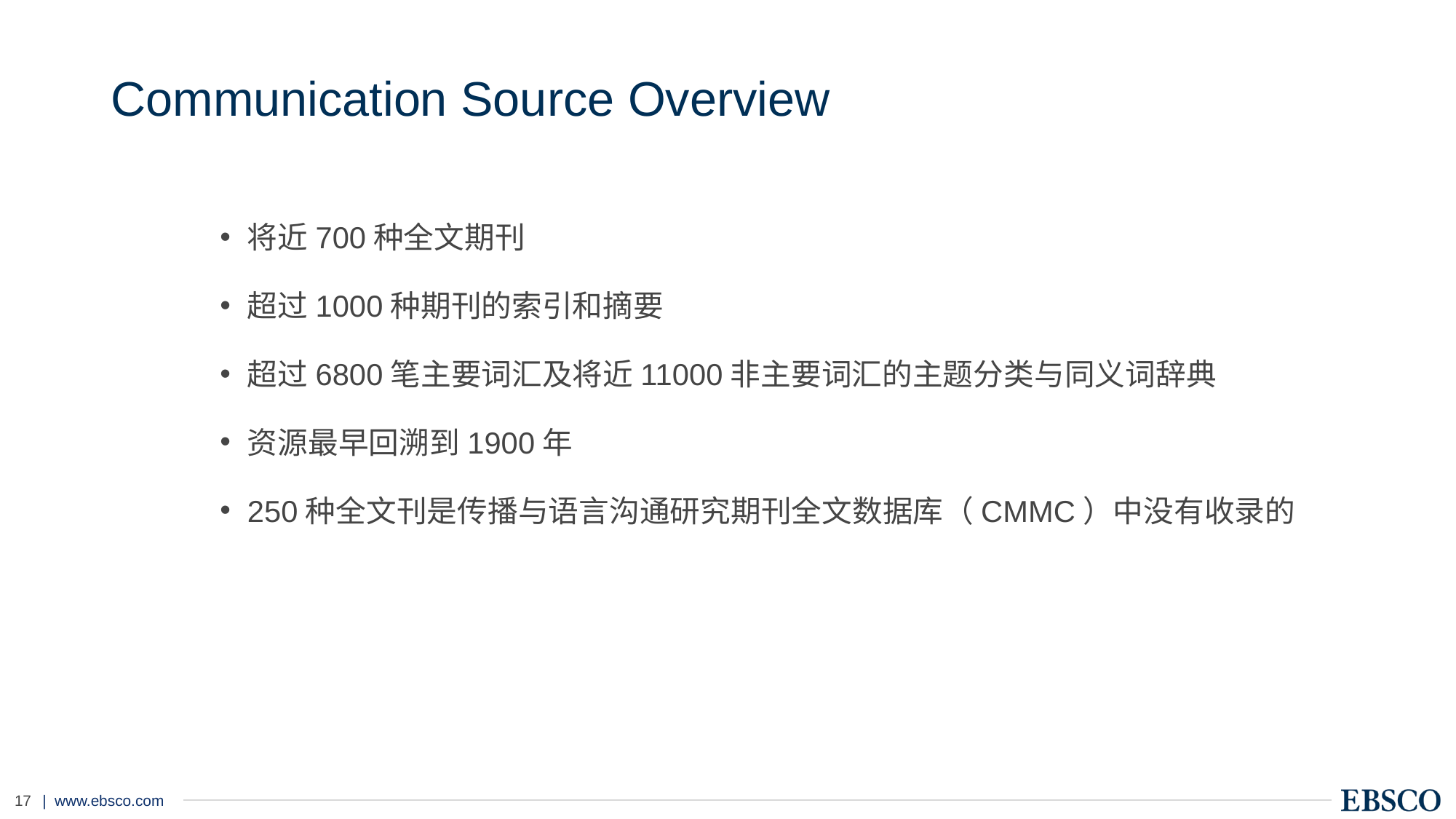

# Communication Source Overview
将近700种全文期刊
超过1000种期刊的索引和摘要
超过6800笔主要词汇及将近11000非主要词汇的主题分类与同义词辞典
资源最早回溯到1900年
250种全文刊是传播与语言沟通研究期刊全文数据库（CMMC）中没有收录的